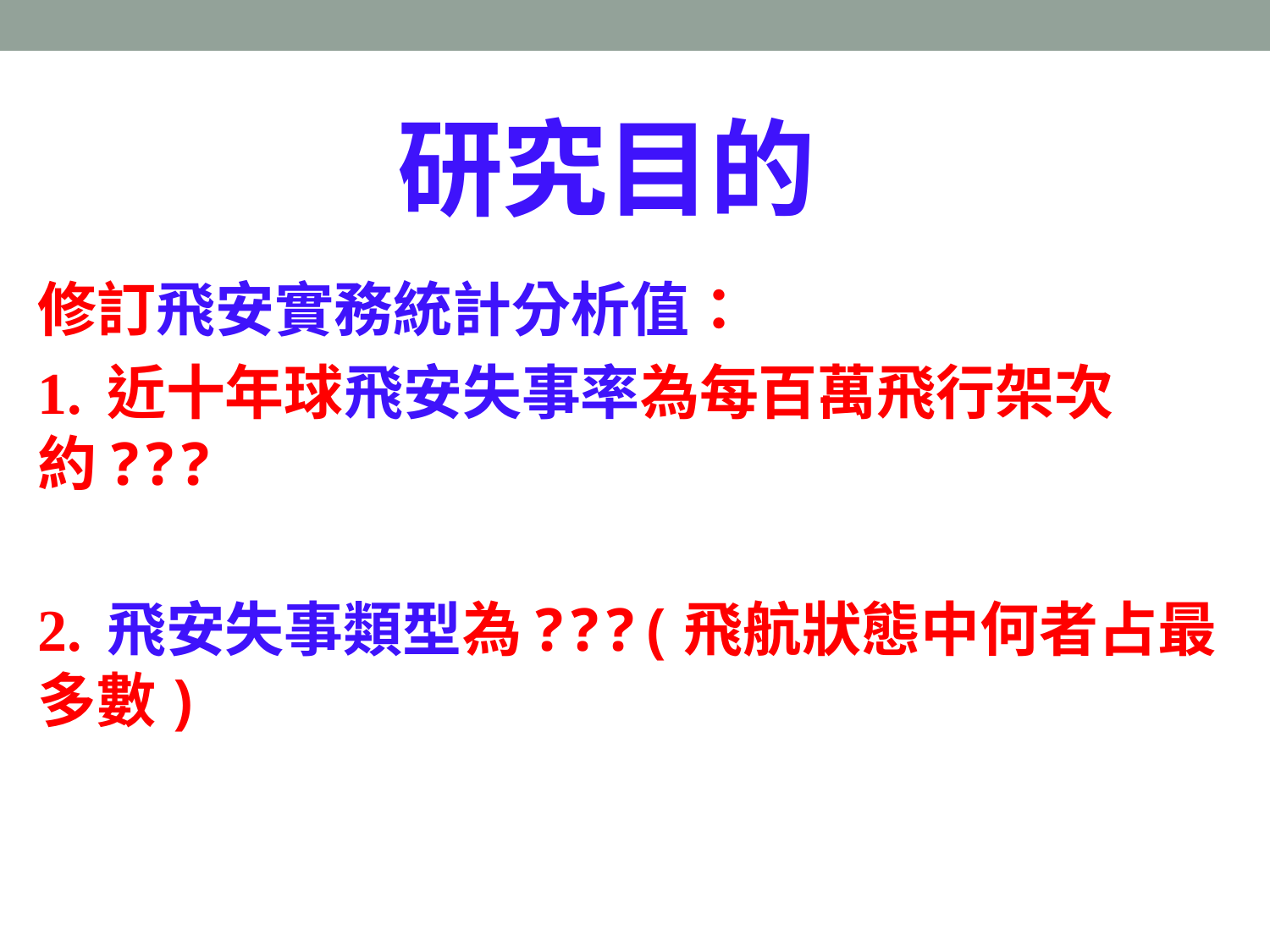

# 研究目的
修訂飛安實務統計分析值：
1. 近十年球飛安失事率為每百萬飛行架次約???

2. 飛安失事類型為???(飛航狀態中何者占最多數)